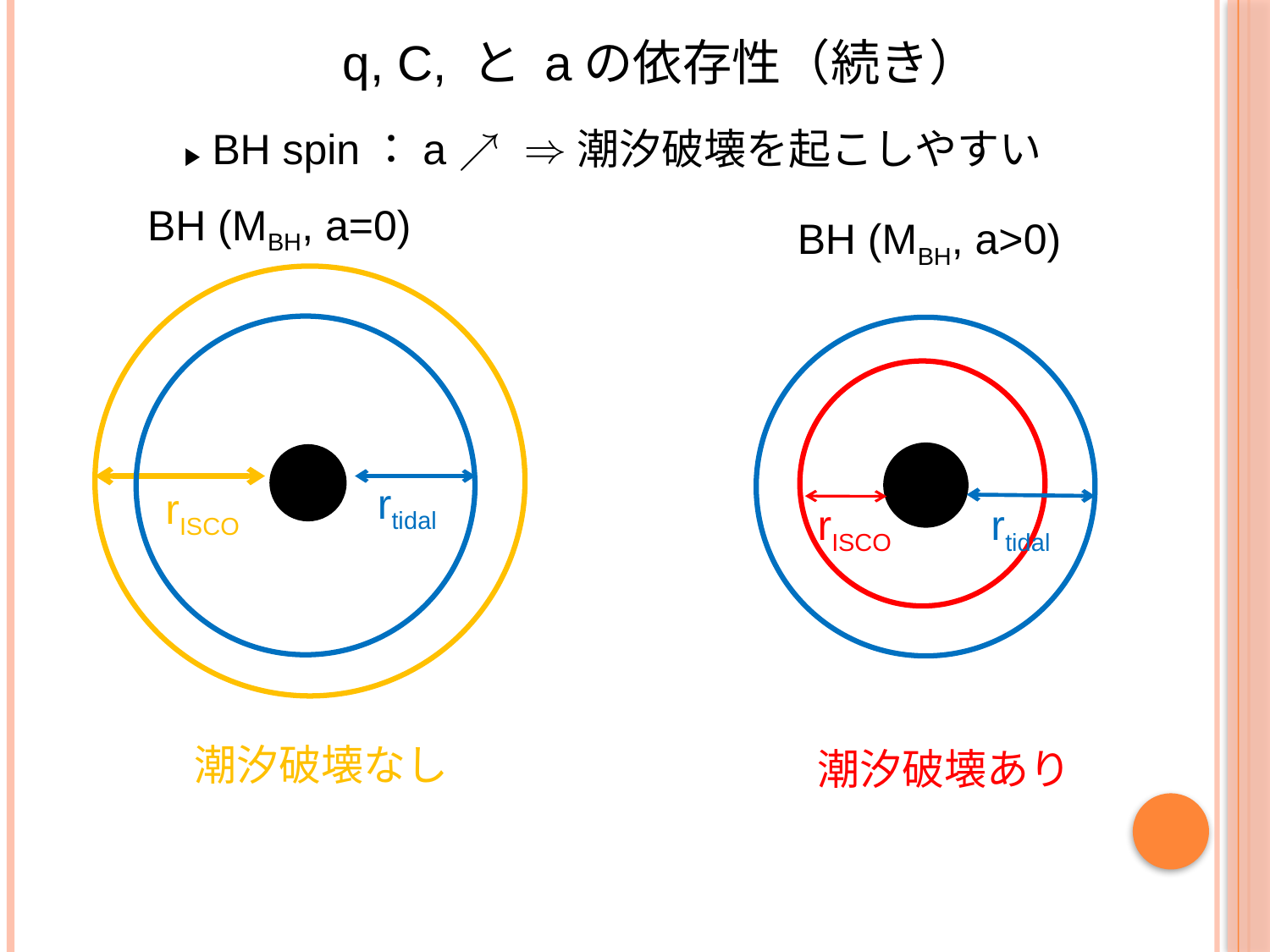

q, C, と aの依存性（続き）
▶ BH spin：a ↗  ⇒潮汐破壊を起こしやすい
BH (MBH, a=0)
BH (MBH, a>0)

rtidal
rISCO
rISCO
rtidal
潮汐破壊なし
潮汐破壊あり